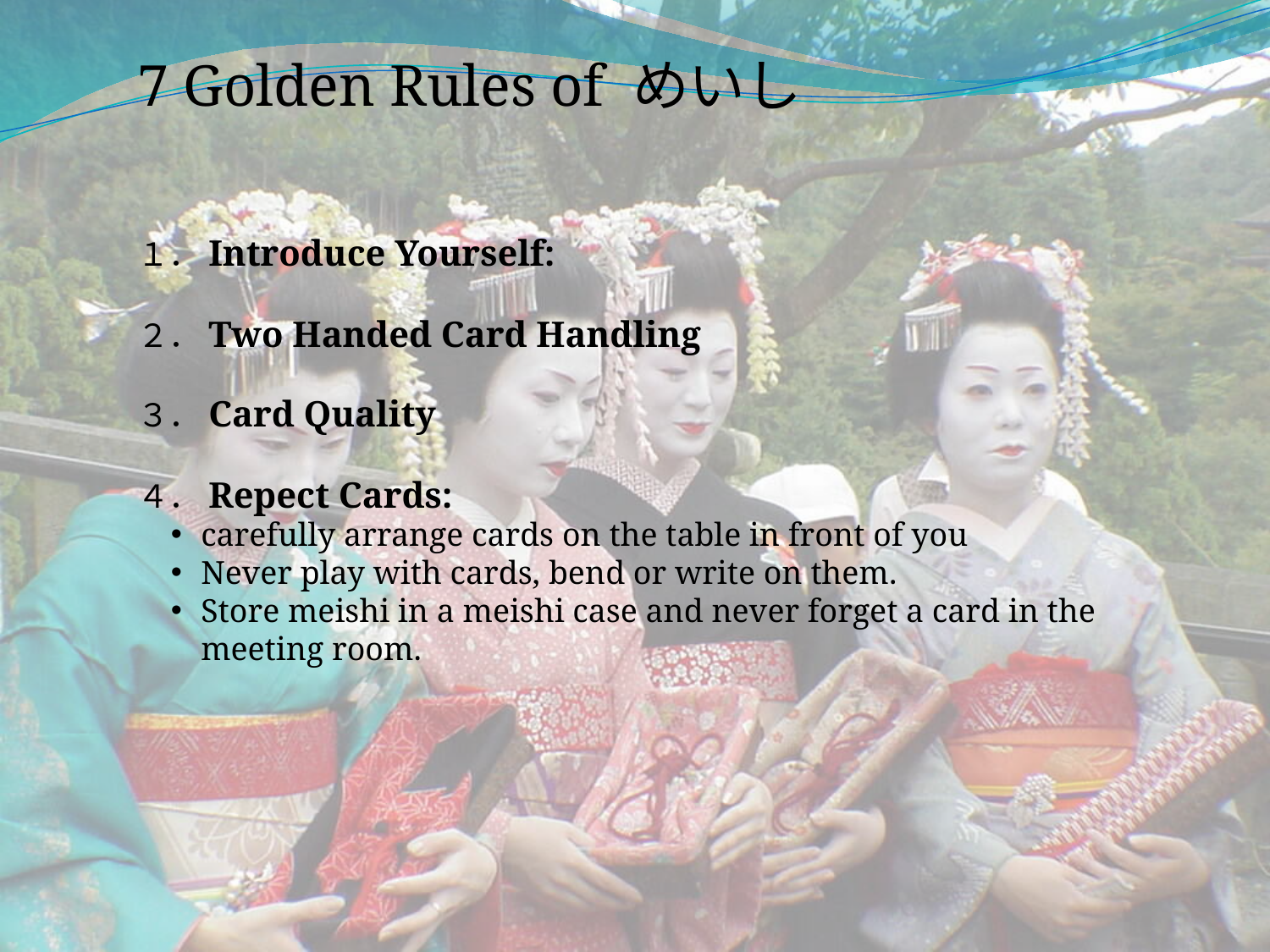

7 Golden Rules of めいし

１．Introduce Yourself:

２．Two Handed Card Handling

３．Card Quality

４．Repect Cards:
carefully arrange cards on the table in front of you
Never play with cards, bend or write on them.
Store meishi in a meishi case and never forget a card in the meeting room.